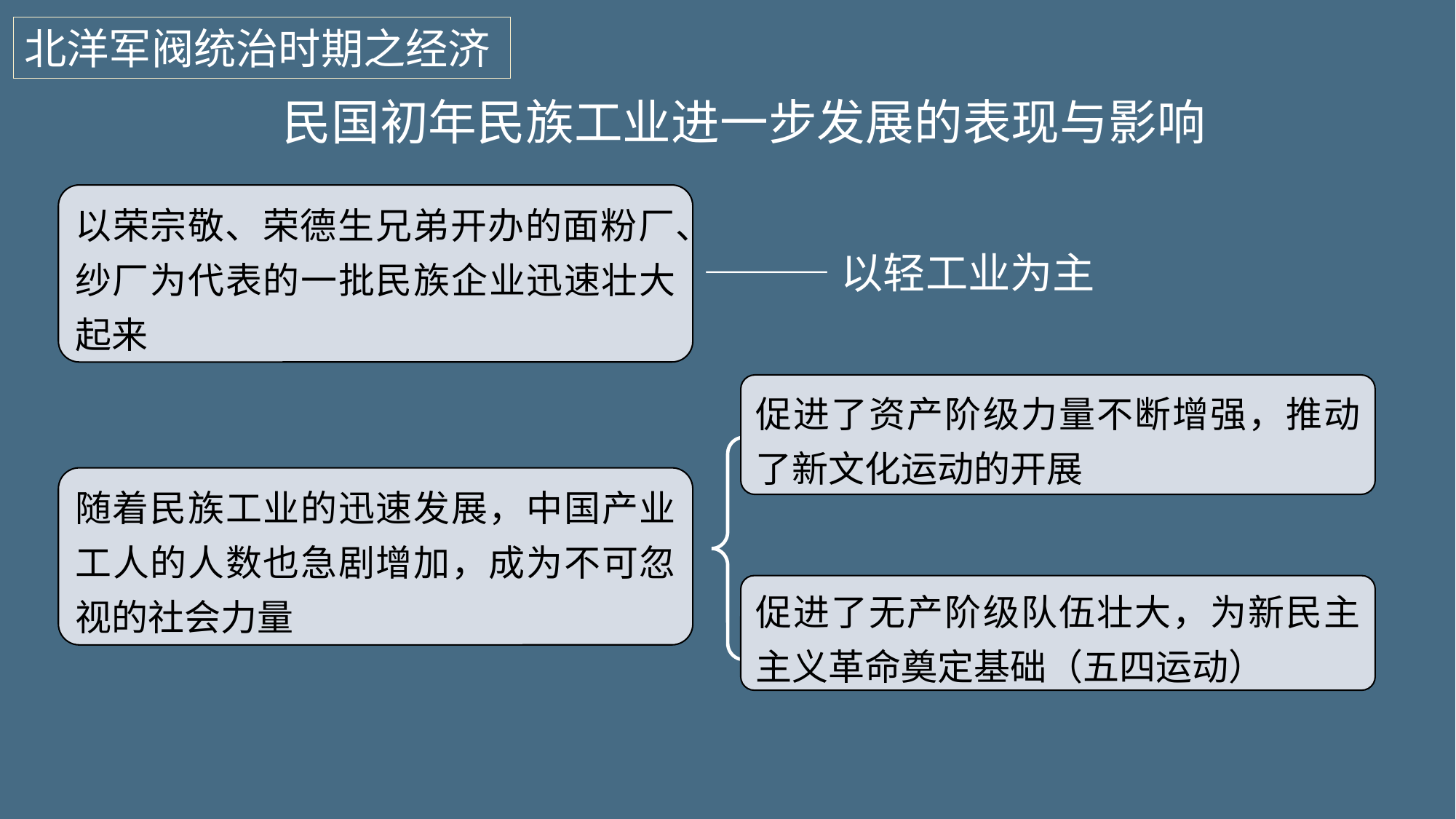

北洋军阀统治时期之经济
民国初年民族工业进一步发展的表现与影响
以荣宗敬、荣德生兄弟开办的面粉厂、纱厂为代表的一批民族企业迅速壮大起来
———以轻工业为主
促进了资产阶级力量不断增强，推动了新文化运动的开展

随着民族工业的迅速发展，中国产业工人的人数也急剧增加，成为不可忽视的社会力量
促进了无产阶级队伍壮大，为新民主主义革命奠定基础（五四运动）